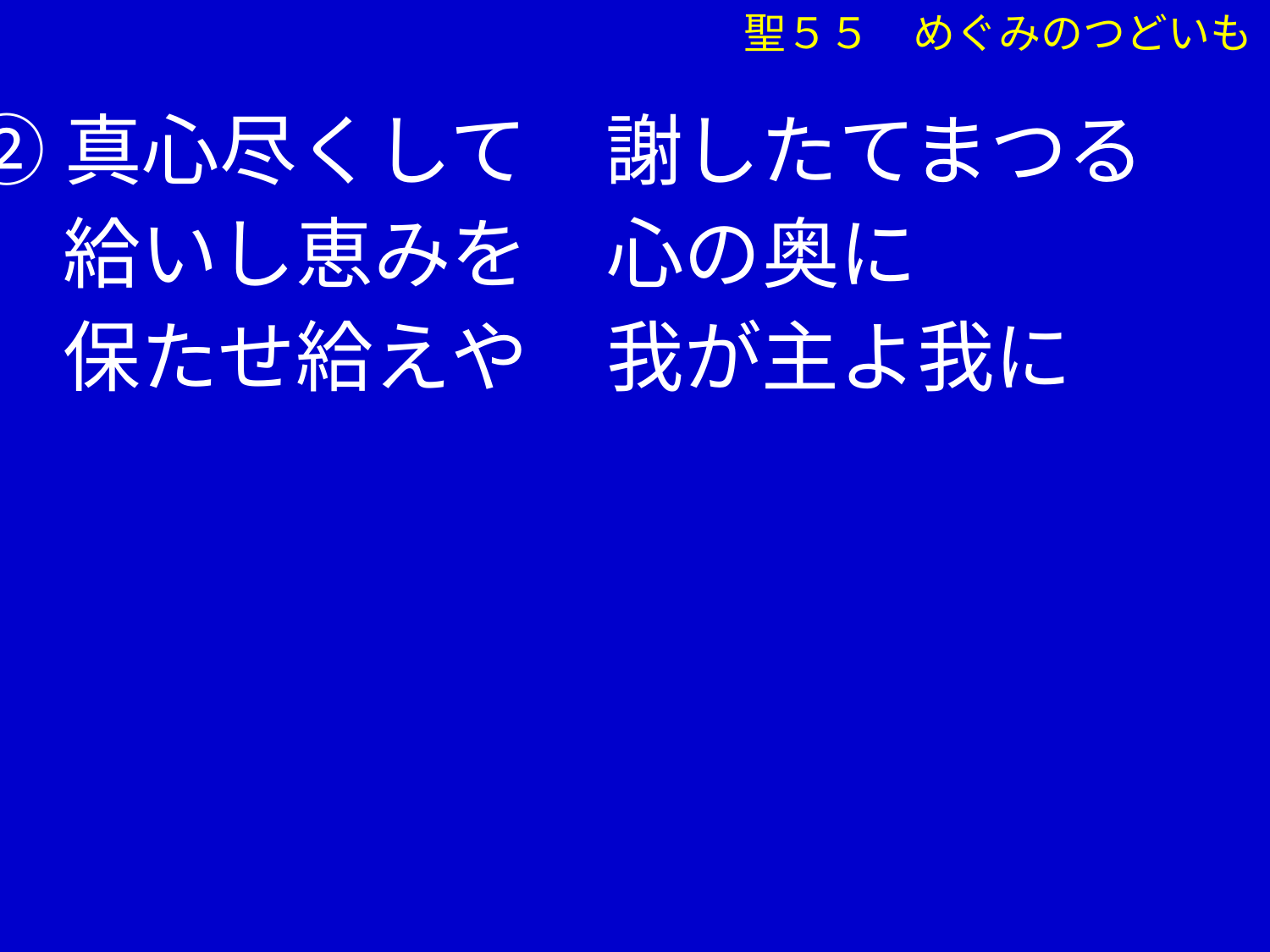

②真心尽くして　謝したてまつる
　 給いし恵みを　心の奥に
　 保たせ給えや　我が主よ我に
聖５５　めぐみのつどいも